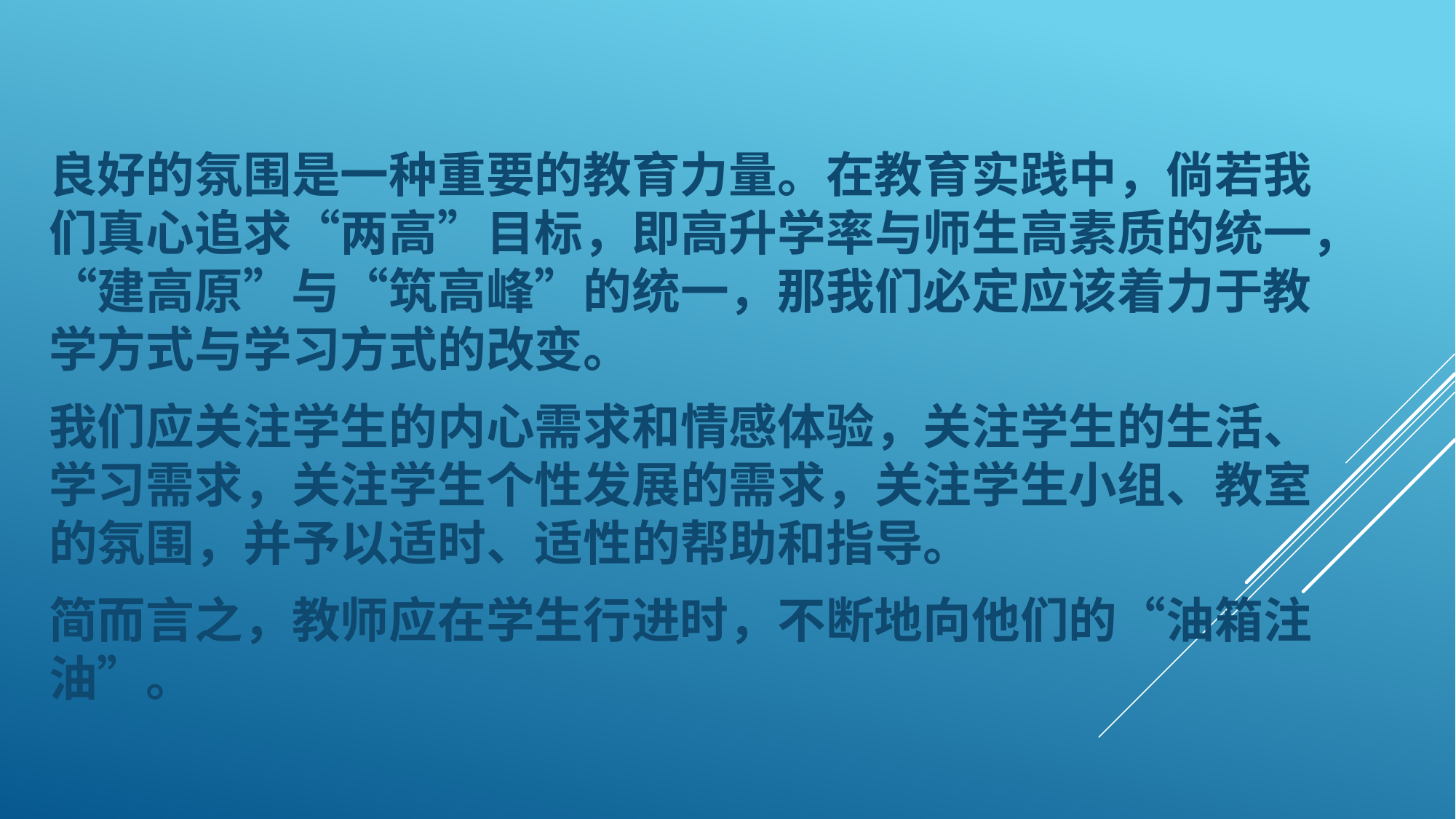

良好的氛围是一种重要的教育力量。在教育实践中，倘若我们真心追求“两高”目标，即高升学率与师生高素质的统一，“建高原”与“筑高峰”的统一，那我们必定应该着力于教学方式与学习方式的改变。
我们应关注学生的内心需求和情感体验，关注学生的生活、学习需求，关注学生个性发展的需求，关注学生小组、教室的氛围，并予以适时、适性的帮助和指导。
简而言之，教师应在学生行进时，不断地向他们的“油箱注油”。